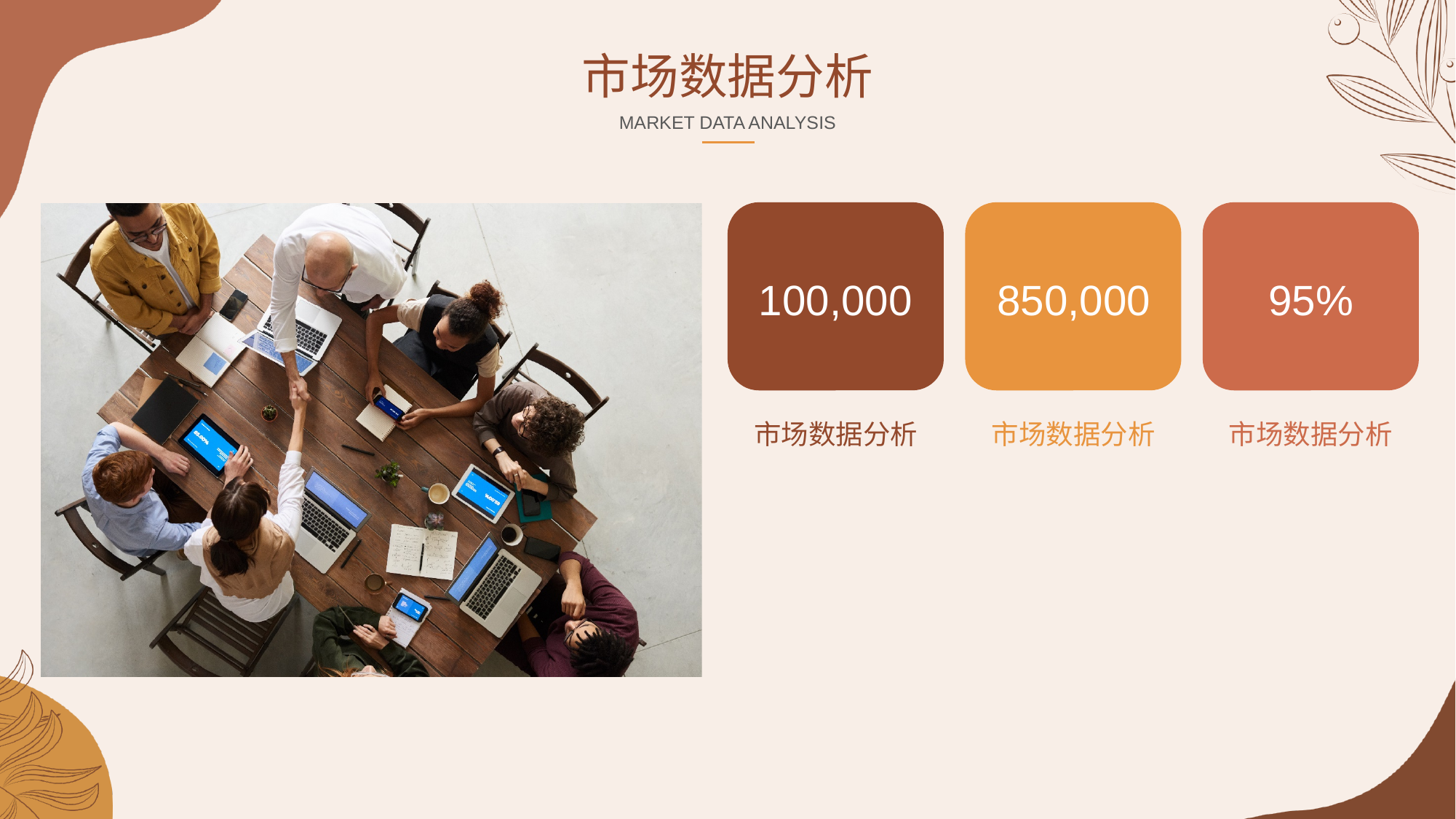

市场数据分析
MARKET DATA ANALYSIS

100,000
850,000
95%
市场数据分析
市场数据分析
市场数据分析